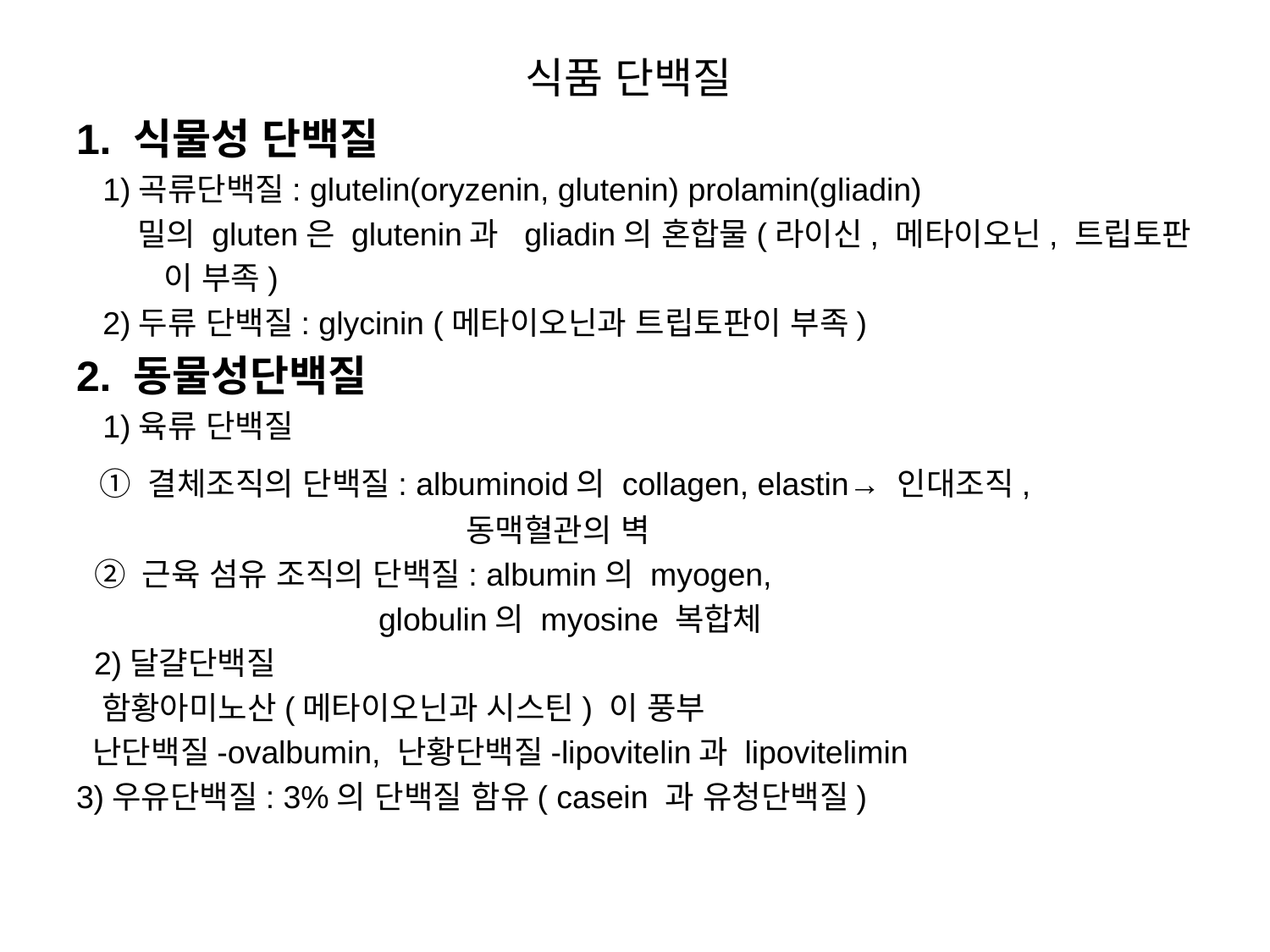

# 식품 단백질
1. 식물성 단백질
   1)곡류단백질: glutelin(oryzenin, glutenin) prolamin(gliadin)
      밀의 gluten은 glutenin과  gliadin의 혼합물(라이신, 메타이오닌, 트립토판
         이 부족)
   2)두류 단백질: glycinin (메타이오닌과 트립토판이 부족)
2. 동물성단백질
   1)육류 단백질
  ① 결체조직의 단백질: albuminoid의 collagen, elastin→ 인대조직,
                                           동맥혈관의 벽
  ② 근육 섬유 조직의 단백질: albumin의 myogen,
                                  globulin의 myosine 복합체
  2)달걀단백질
  함황아미노산(메타이오닌과 시스틴) 이 풍부
 난단백질-ovalbumin, 난황단백질-lipovitelin과 lipovitelimin
3)우유단백질: 3%의 단백질 함유( casein 과 유청단백질)